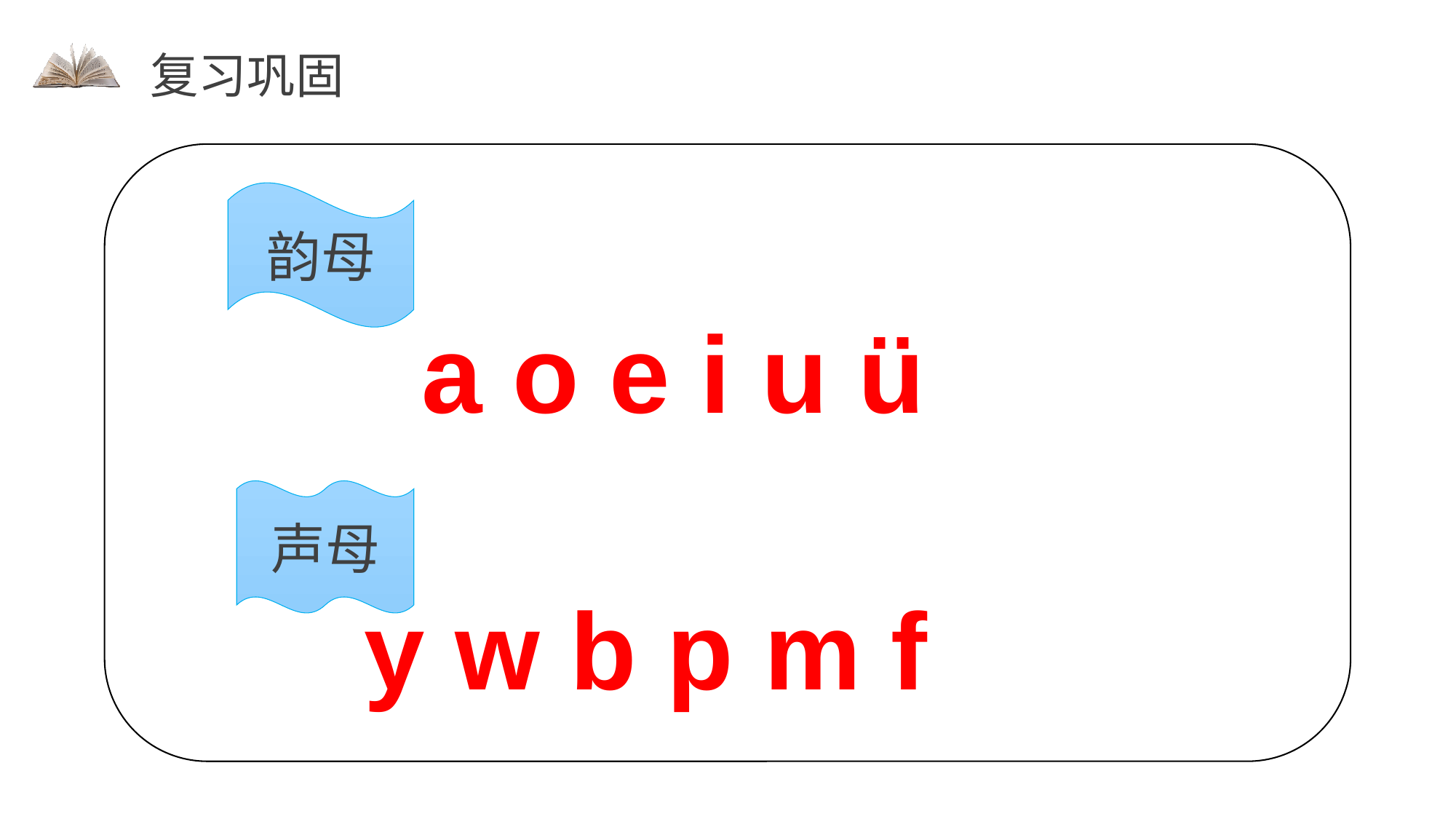

复习巩固
韵母
a o e i u ü
声母
y w b p m f